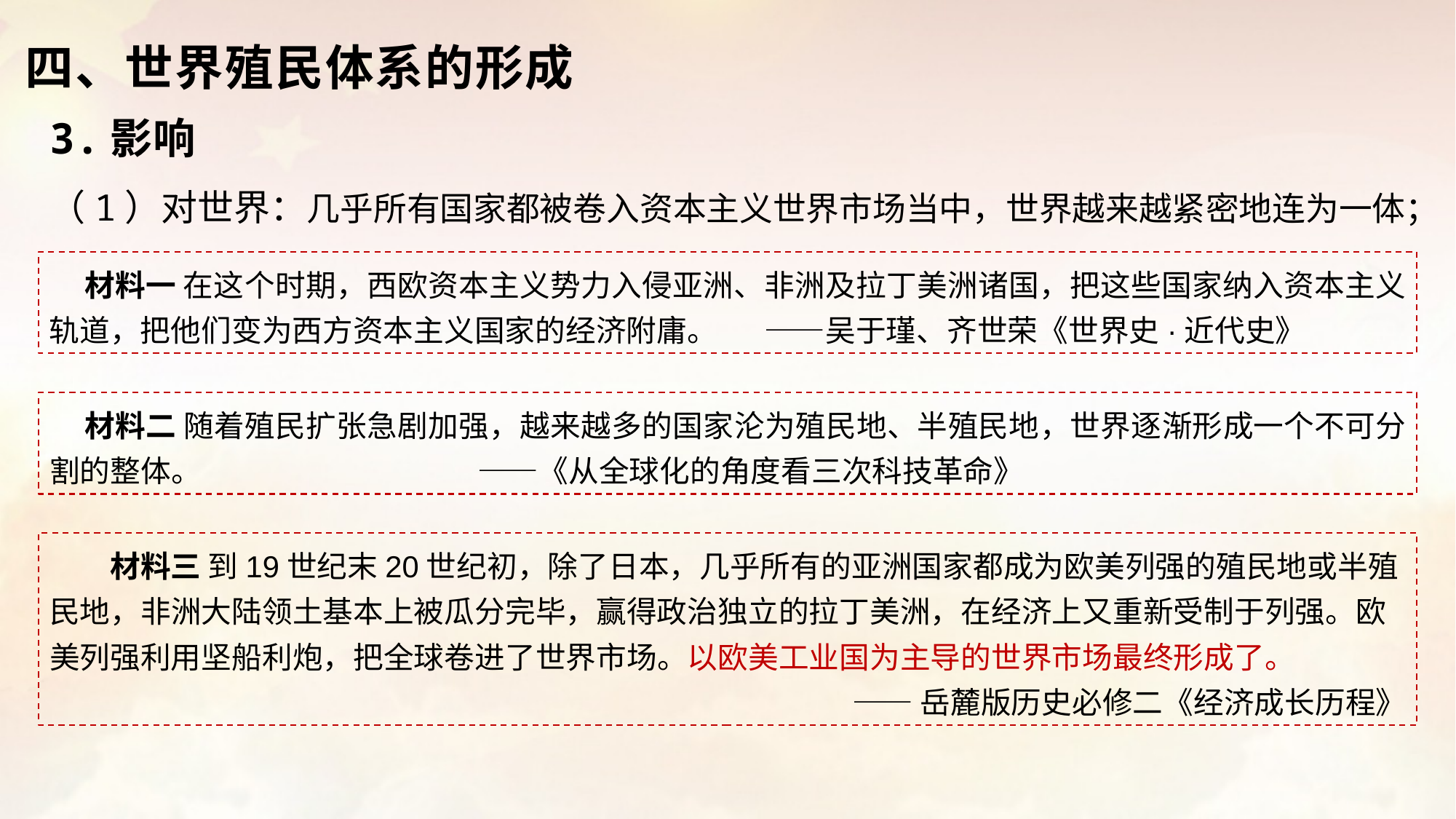

四、世界殖民体系的形成
3.影响
（1）对世界：几乎所有国家都被卷入资本主义世界市场当中，世界越来越紧密地连为一体；
    材料一 在这个时期，西欧资本主义势力入侵亚洲、非洲及拉丁美洲诸国，把这些国家纳入资本主义轨道，把他们变为西方资本主义国家的经济附庸。       ——吴于瑾、齐世荣《世界史·近代史》
    材料二 随着殖民扩张急剧加强，越来越多的国家沦为殖民地、半殖民地，世界逐渐形成一个不可分割的整体。                                         ——《从全球化的角度看三次科技革命》
材料三 到19世纪末20世纪初，除了日本，几乎所有的亚洲国家都成为欧美列强的殖民地或半殖民地，非洲大陆领土基本上被瓜分完毕，赢得政治独立的拉丁美洲，在经济上又重新受制于列强。欧美列强利用坚船利炮，把全球卷进了世界市场。以欧美工业国为主导的世界市场最终形成了。
——岳麓版历史必修二《经济成长历程》